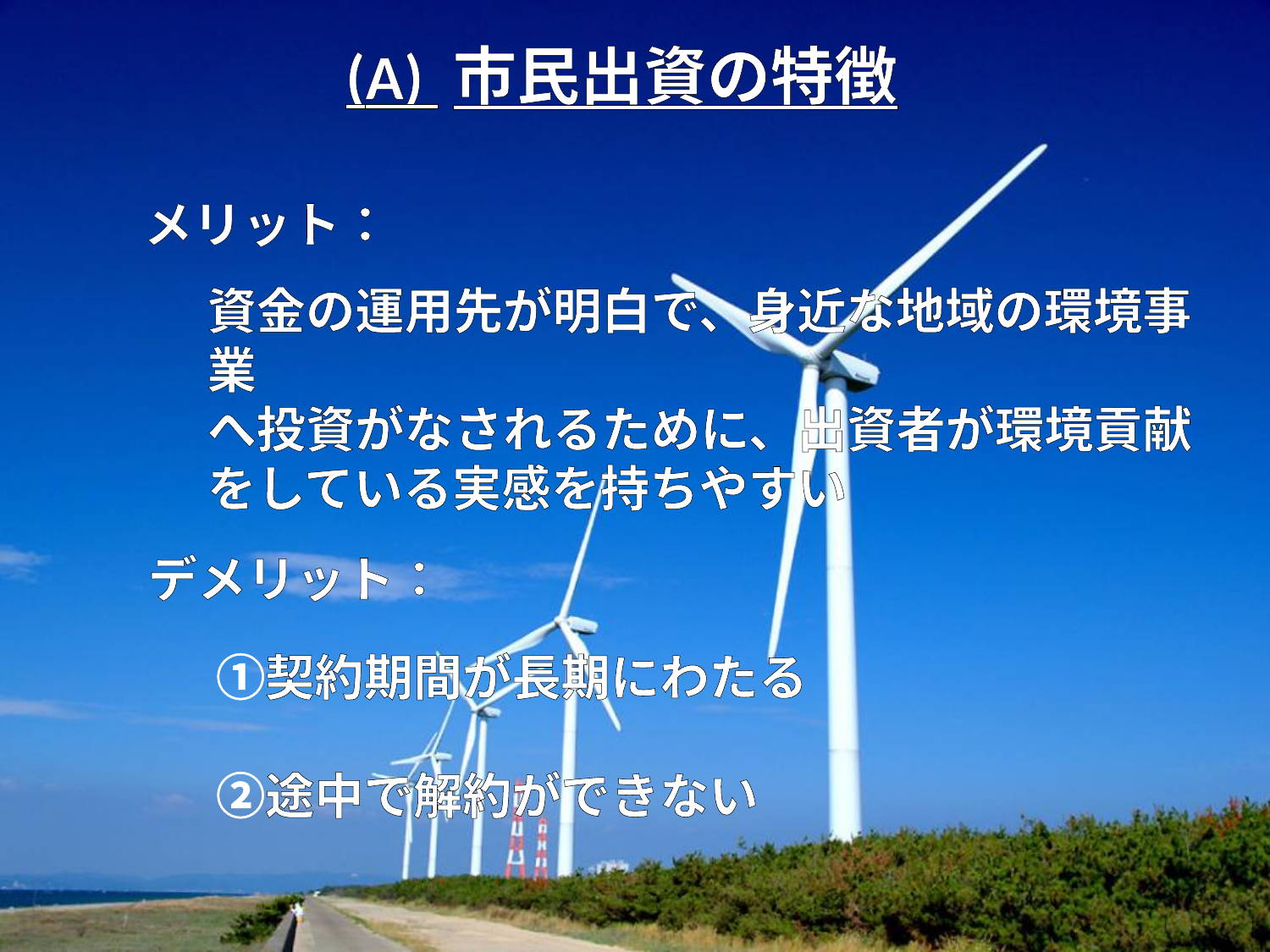

(A) 市民出資の特徴
メリット：

資金の運用先が明白で、身近な地域の環境事業
へ投資がなされるために、出資者が環境貢献
をしている実感を持ちやすい

デメリット：
契約期間が長期にわたる

途中で解約ができない